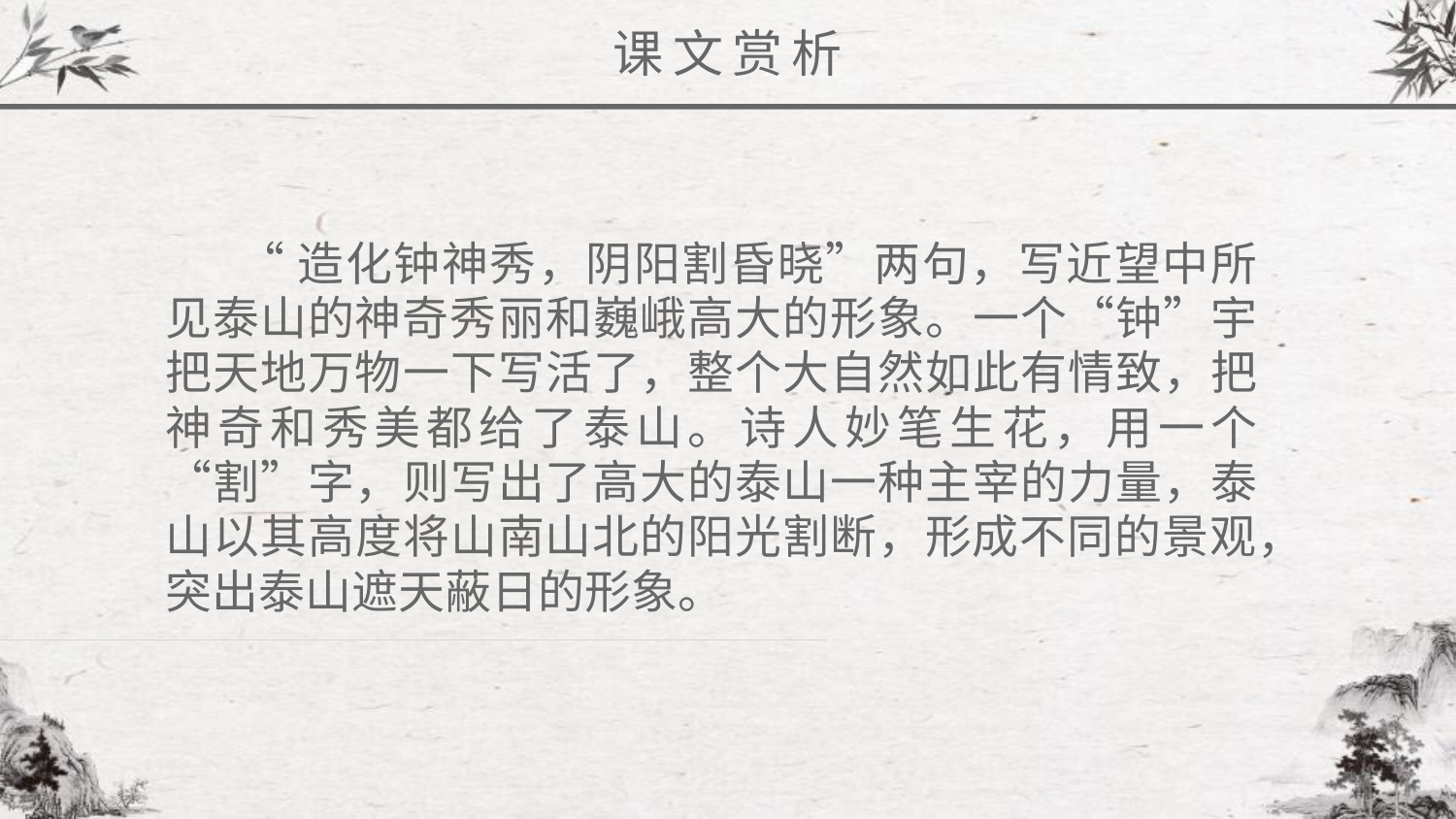

课文赏析

“造化钟神秀，阴阳割昏晓”两句，写近望中所见泰山的神奇秀丽和巍峨高大的形象。一个“钟”宇把天地万物一下写活了，整个大自然如此有情致，把神奇和秀美都给了泰山。诗人妙笔生花，用一个“割”字，则写出了高大的泰山一种主宰的力量，泰山以其高度将山南山北的阳光割断，形成不同的景观，突出泰山遮天蔽日的形象。